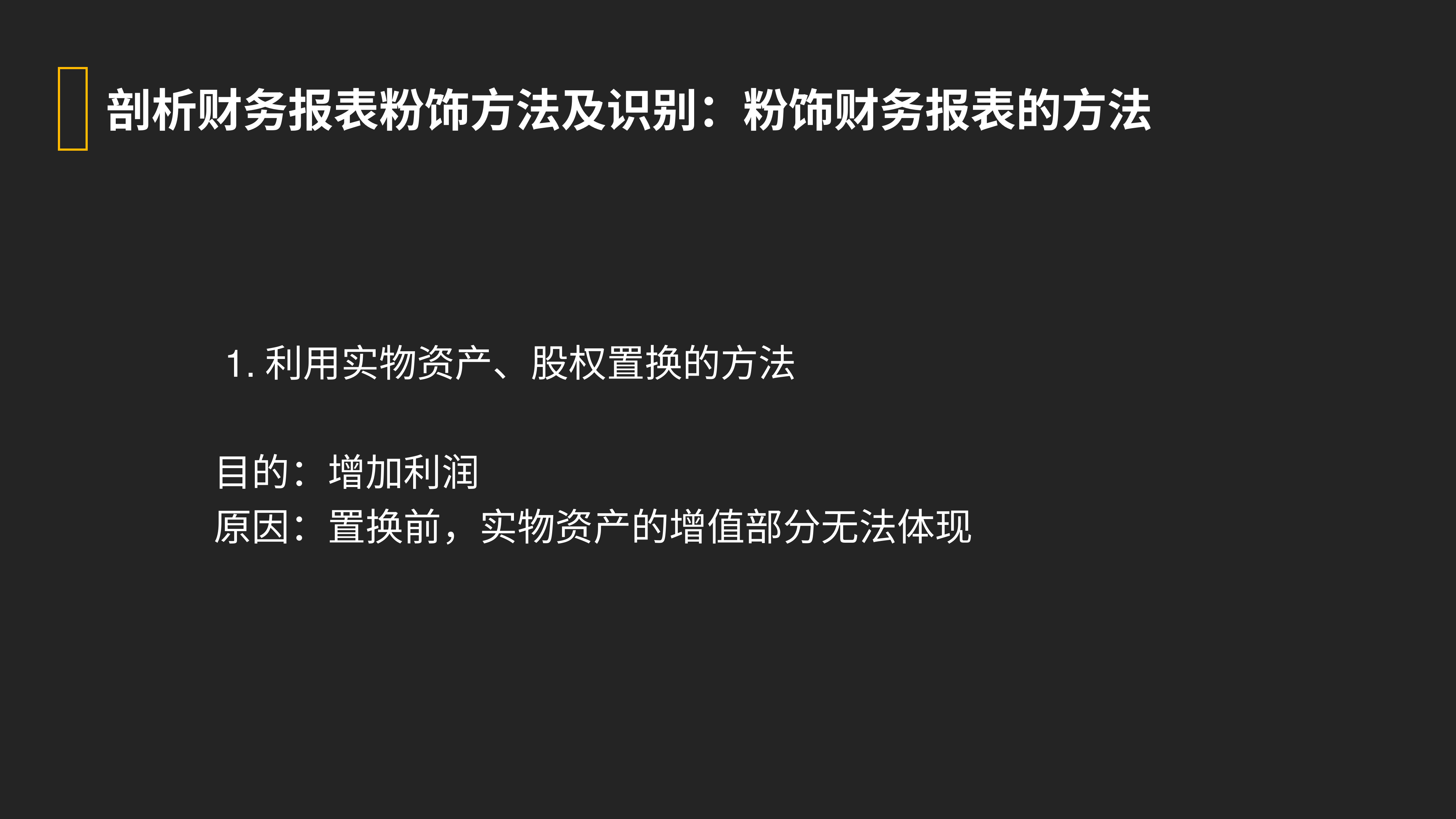

剖析财务报表粉饰方法及识别：粉饰财务报表的方法
 1.利用实物资产、股权置换的方法

目的：增加利润
原因：置换前，实物资产的增值部分无法体现